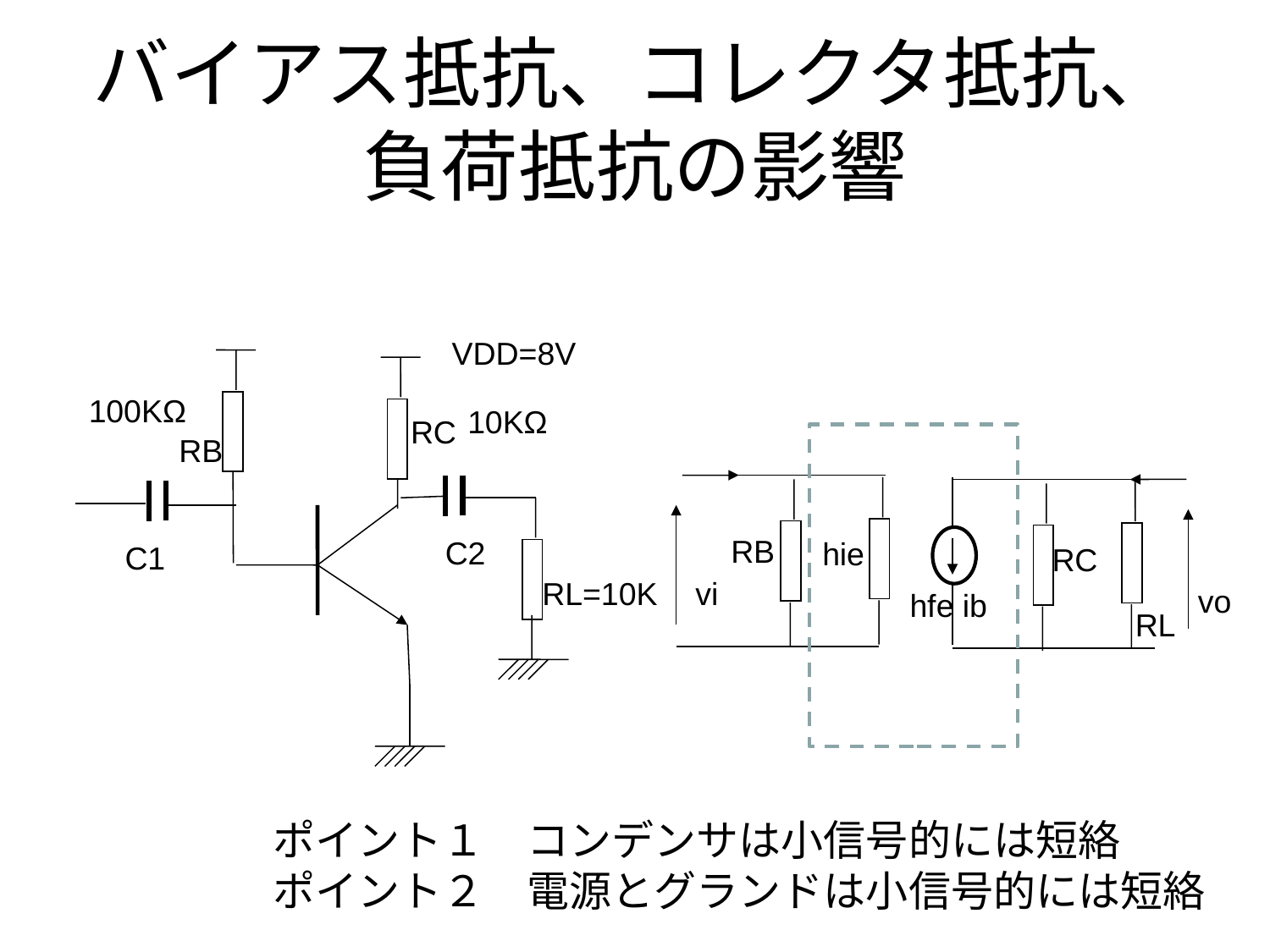

# バイアス抵抗、コレクタ抵抗、負荷抵抗の影響
VDD=8V

100KΩ

10KΩ

RC
RB

RB

hie
RC
vi
vo
hfe ib
RL

C2
C1

RL=10K

ポイント１　コンデンサは小信号的には短絡
ポイント２　電源とグランドは小信号的には短絡